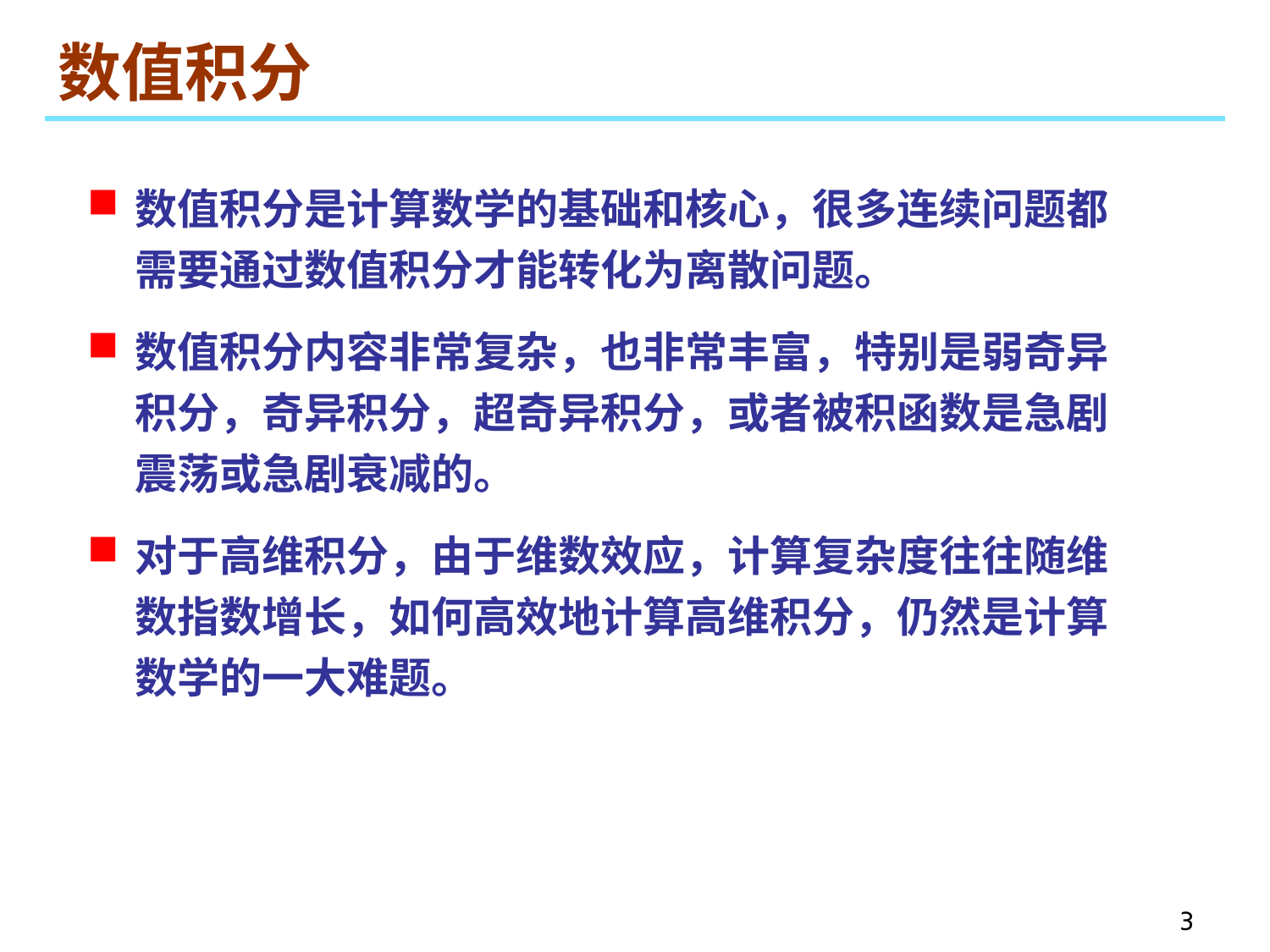

# 数值积分
数值积分是计算数学的基础和核心，很多连续问题都需要通过数值积分才能转化为离散问题。
数值积分内容非常复杂，也非常丰富，特别是弱奇异积分，奇异积分，超奇异积分，或者被积函数是急剧震荡或急剧衰减的。
对于高维积分，由于维数效应，计算复杂度往往随维数指数增长，如何高效地计算高维积分，仍然是计算数学的一大难题。
3